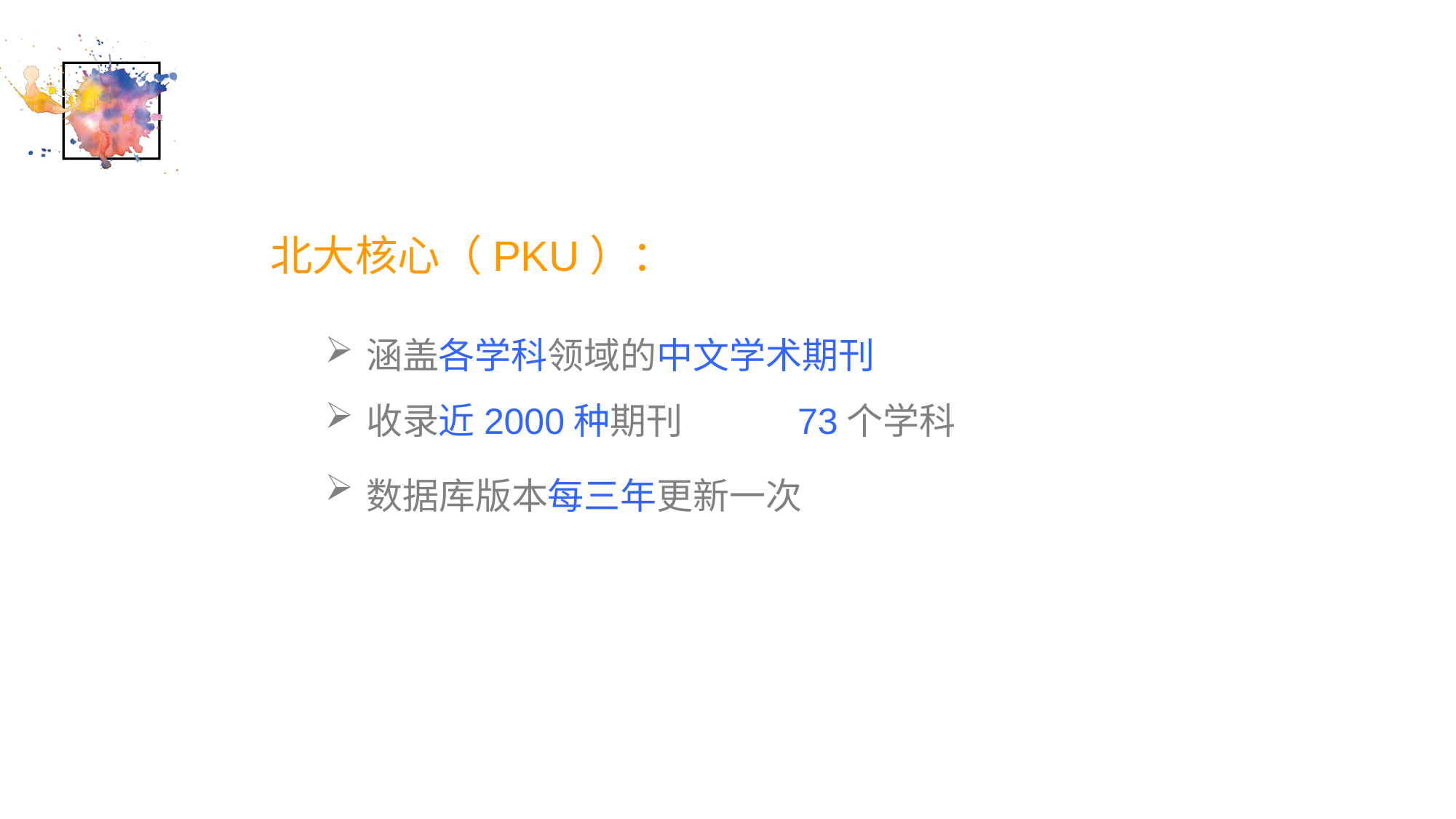

北大核心（PKU）：
涵盖各学科领域的中文学术期刊
收录近2000种期刊             73个学科
数据库版本每三年更新一次